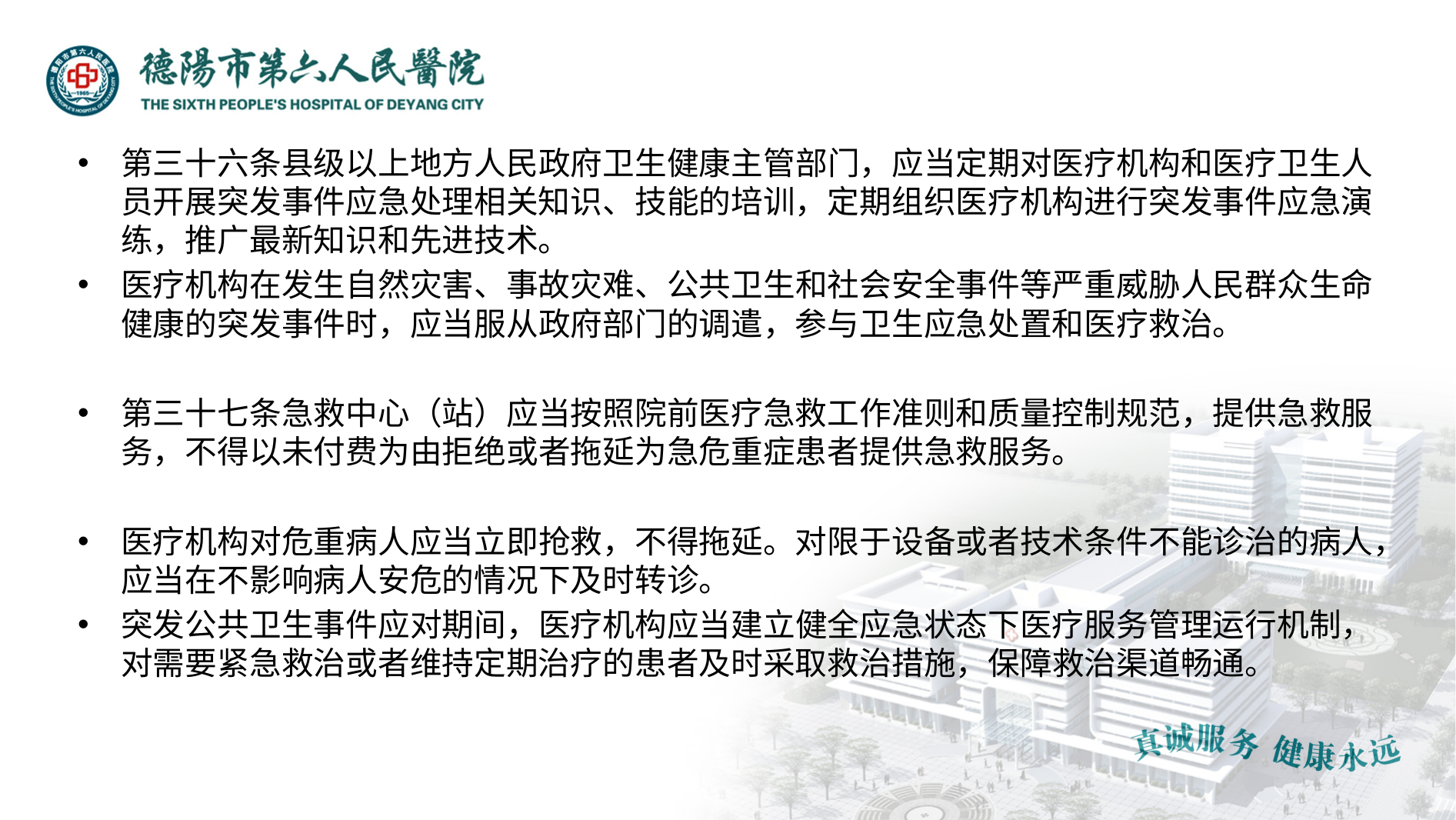

#
第三十六条县级以上地方人民政府卫生健康主管部门，应当定期对医疗机构和医疗卫生人员开展突发事件应急处理相关知识、技能的培训，定期组织医疗机构进行突发事件应急演练，推广最新知识和先进技术。
医疗机构在发生自然灾害、事故灾难、公共卫生和社会安全事件等严重威胁人民群众生命健康的突发事件时，应当服从政府部门的调遣，参与卫生应急处置和医疗救治。

第三十七条急救中心（站）应当按照院前医疗急救工作准则和质量控制规范，提供急救服务，不得以未付费为由拒绝或者拖延为急危重症患者提供急救服务。

医疗机构对危重病人应当立即抢救，不得拖延。对限于设备或者技术条件不能诊治的病人，应当在不影响病人安危的情况下及时转诊。
突发公共卫生事件应对期间，医疗机构应当建立健全应急状态下医疗服务管理运行机制，对需要紧急救治或者维持定期治疗的患者及时采取救治措施，保障救治渠道畅通。